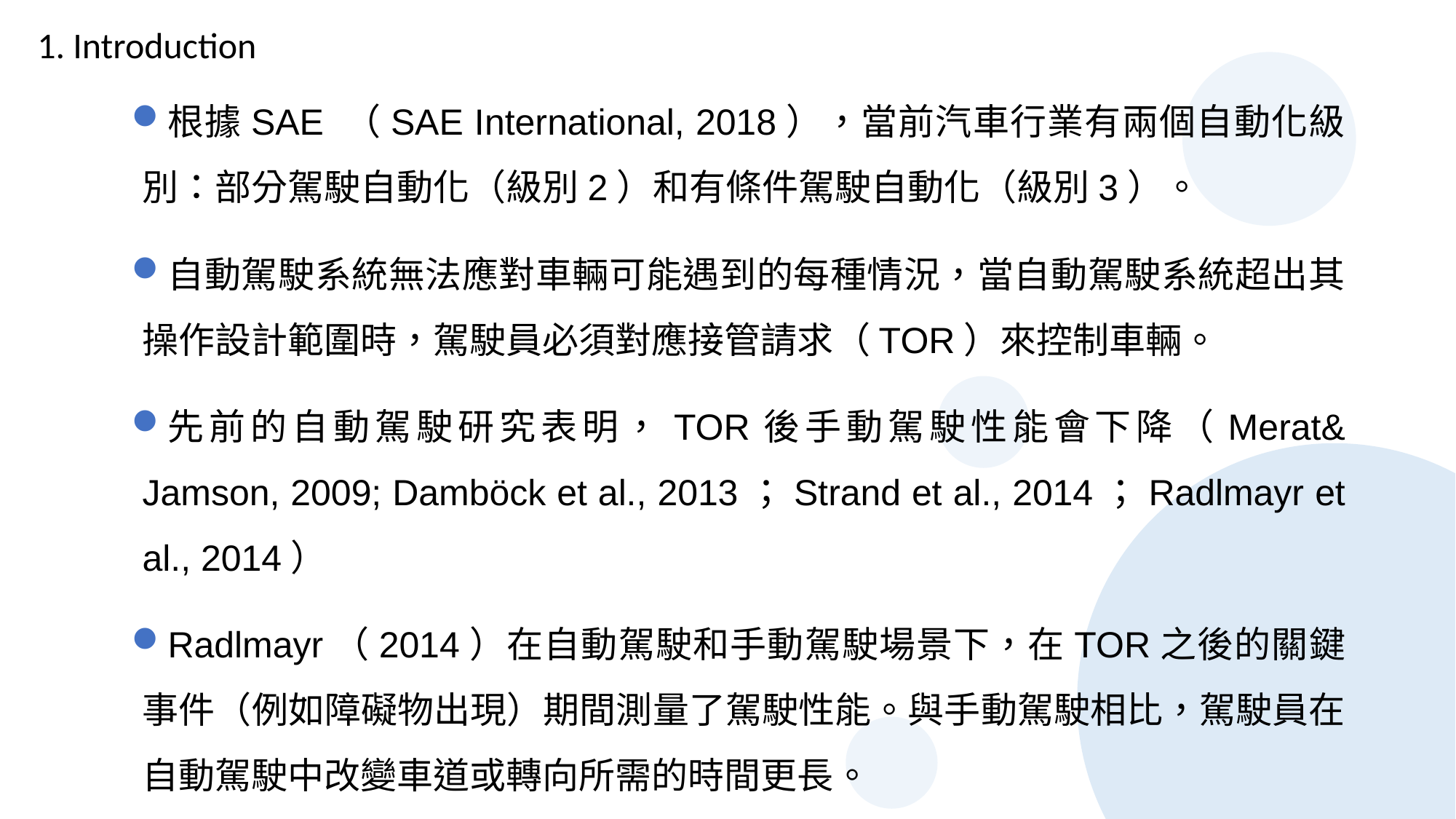

1. Introduction

根據SAE （SAE International, 2018），當前汽車行業有兩個自動化級別：部分駕駛自動化（級別2）和有條件駕駛自動化（級別3）。
自動駕駛系統無法應對車輛可能遇到的每種情況，當自動駕駛系統超出其操作設計範圍時，駕駛員必須對應接管請求（TOR）來控制車輛。
先前的自動駕駛研究表明，TOR後手動駕駛性能會下降（Merat& Jamson, 2009; Damböck et al., 2013；Strand et al., 2014；Radlmayr et al., 2014）
Radlmayr（2014）在自動駕駛和手動駕駛場景下，在TOR之後的關鍵事件（例如障礙物出現）期間測量了駕駛性能。與手動駕駛相比，駕駛員在自動駕駛中改變車道或轉向所需的時間更長。